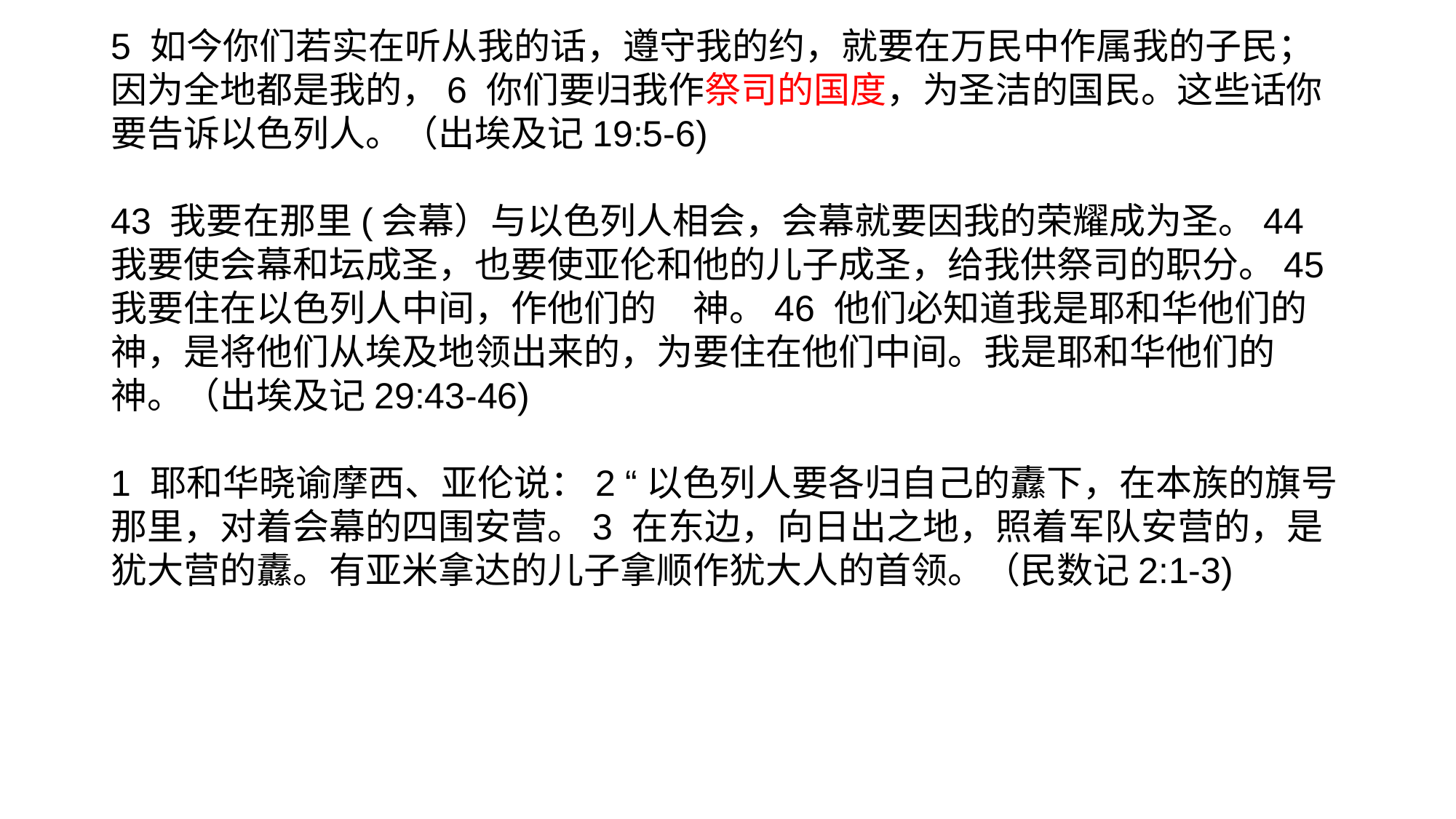

5 如今你们若实在听从我的话，遵守我的约，就要在万民中作属我的子民；因为全地都是我的，6 你们要归我作祭司的国度，为圣洁的国民。这些话你要告诉以色列人。（出埃及记19:5-6)

43 我要在那里(会幕）与以色列人相会，会幕就要因我的荣耀成为圣。44 我要使会幕和坛成圣，也要使亚伦和他的儿子成圣，给我供祭司的职分。45 我要住在以色列人中间，作他们的　神。46 他们必知道我是耶和华他们的　神，是将他们从埃及地领出来的，为要住在他们中间。我是耶和华他们的　神。（出埃及记29:43-46)

1 耶和华晓谕摩西、亚伦说：2 “以色列人要各归自己的纛下，在本族的旗号那里，对着会幕的四围安营。3 在东边，向日出之地，照着军队安营的，是犹大营的纛。有亚米拿达的儿子拿顺作犹大人的首领。（民数记2:1-3)